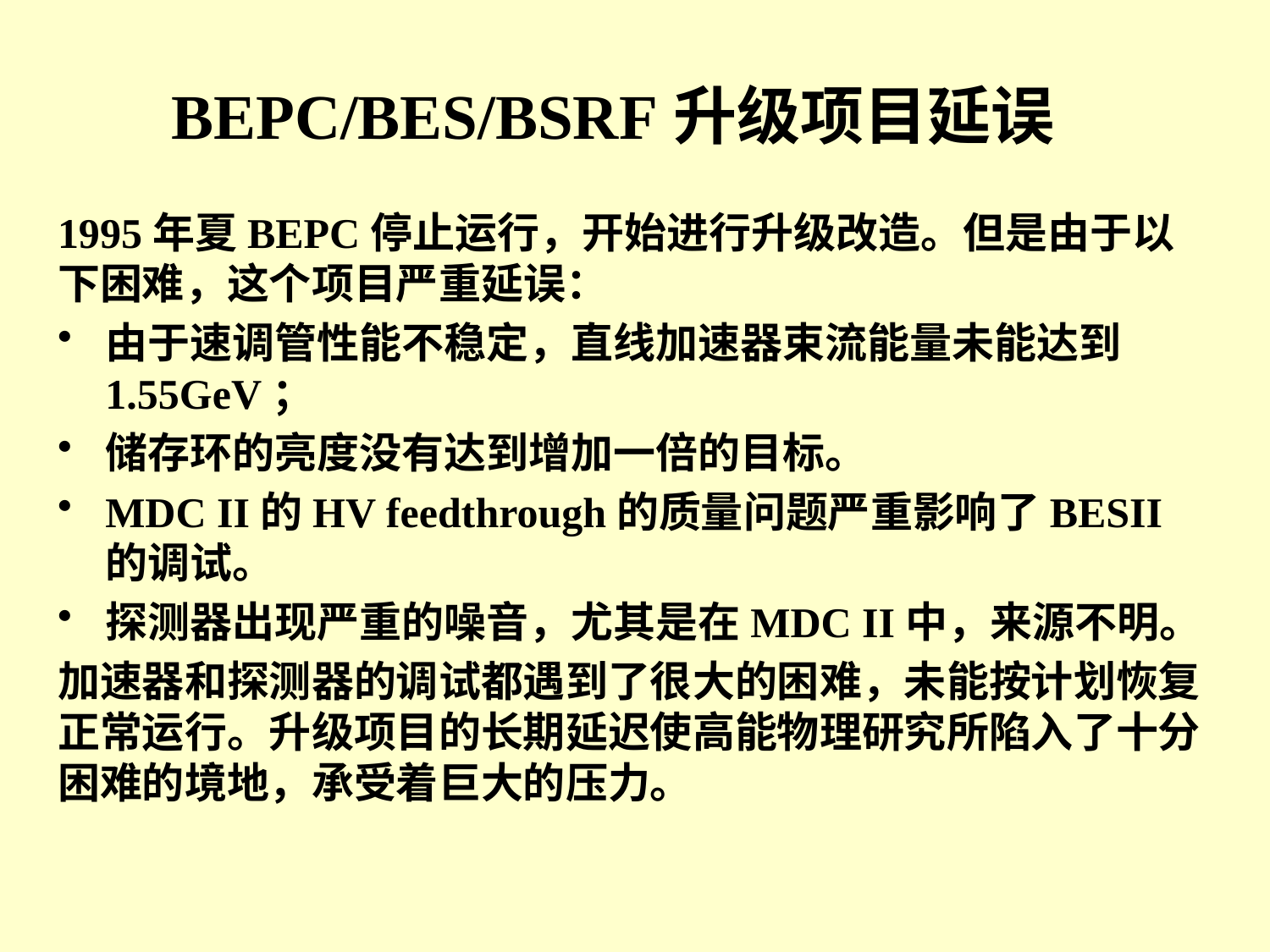

# BEPC/BES/BSRF升级项目延误
1995年夏BEPC停止运行，开始进行升级改造。但是由于以下困难，这个项目严重延误：
由于速调管性能不稳定，直线加速器束流能量未能达到1.55GeV；
储存环的亮度没有达到增加一倍的目标。
MDC II的HV feedthrough的质量问题严重影响了BESII的调试。
探测器出现严重的噪音，尤其是在MDC II中，来源不明。
加速器和探测器的调试都遇到了很大的困难，未能按计划恢复正常运行。升级项目的长期延迟使高能物理研究所陷入了十分困难的境地，承受着巨大的压力。